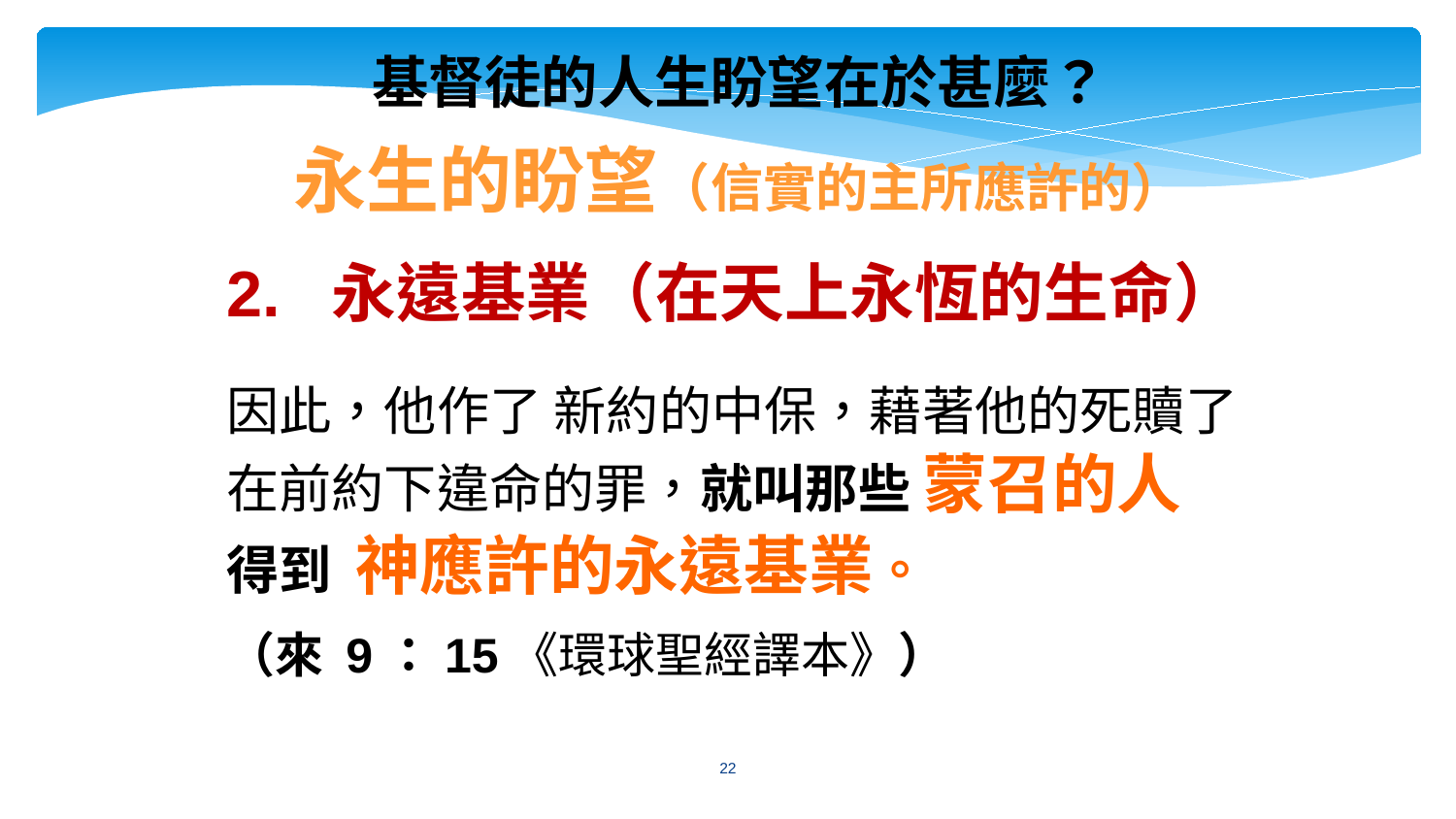

基督徒的人生盼望在於甚麼？

永生的盼望（信實的主所應許的）

2.  永遠基業（在天上永恆的生命）

因此，他作了 新約的中保，藉著他的死贖了在前約下違命的罪，就叫那些 蒙召的人
得到  神應許的永遠基業。
（來 9：15《環球聖經譯本》）
22